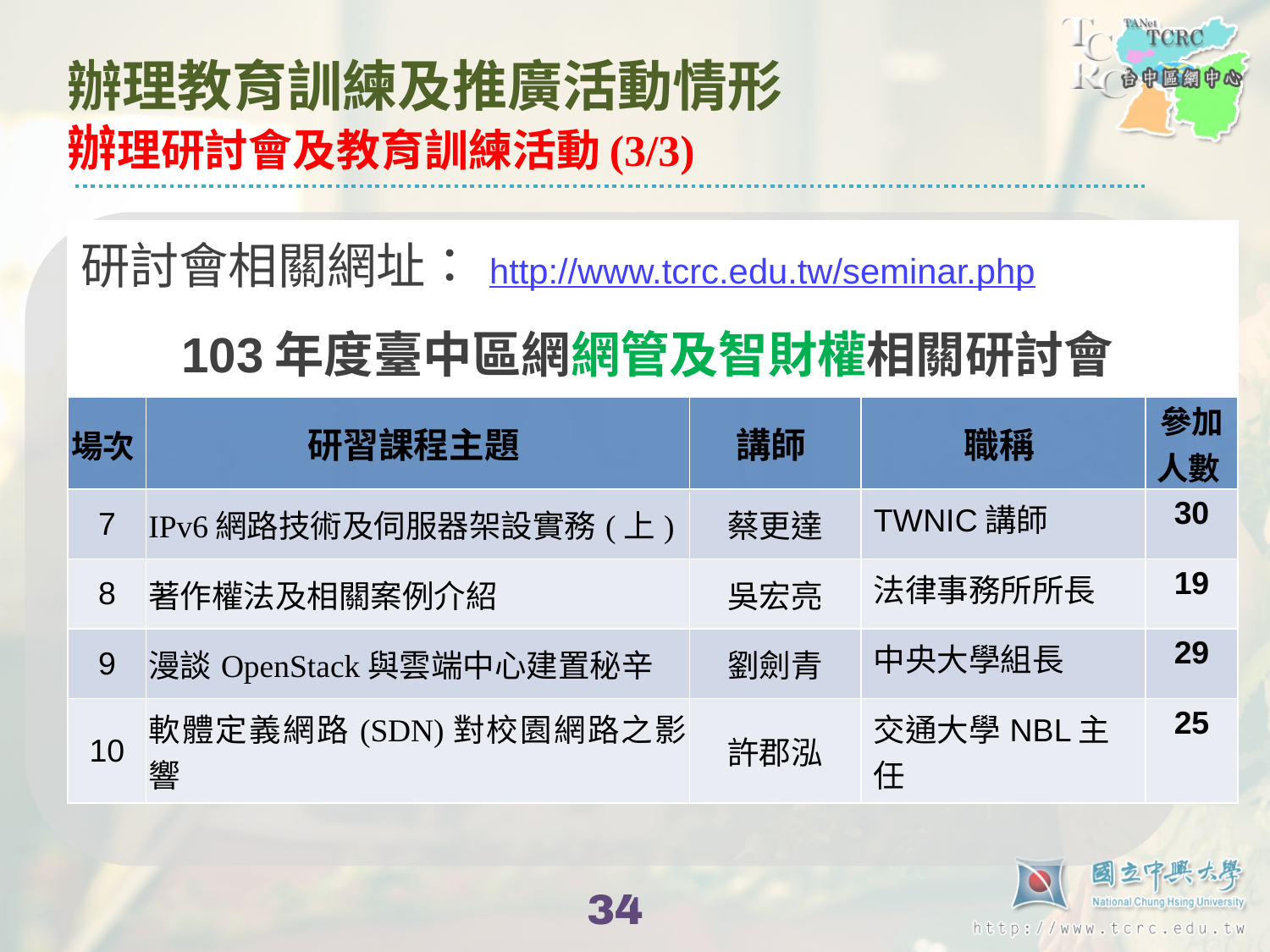

# 辦理教育訓練及推廣活動情形 辦理研討會及教育訓練活動(3/3)
| 研討會相關網址：http://www.tcrc.edu.tw/seminar.php |  |  |  |  |
| --- | --- | --- | --- | --- |
| 103年度臺中區網網管及智財權相關研討會 |  |  |  |  |
| 場次 | 研習課程主題 | 講師 | 職稱 | 參加人數 |
| 7 | IPv6網路技術及伺服器架設實務(上) | 蔡更達 | TWNIC講師 | 30 |
| 8 | 著作權法及相關案例介紹 | 吳宏亮 | 法律事務所所長 | 19 |
| 9 | 漫談OpenStack與雲端中心建置秘辛 | 劉劍青 | 中央大學組長 | 29 |
| 10 | 軟體定義網路(SDN)對校園網路之影響 | 許郡泓 | 交通大學NBL主任 | 25 |